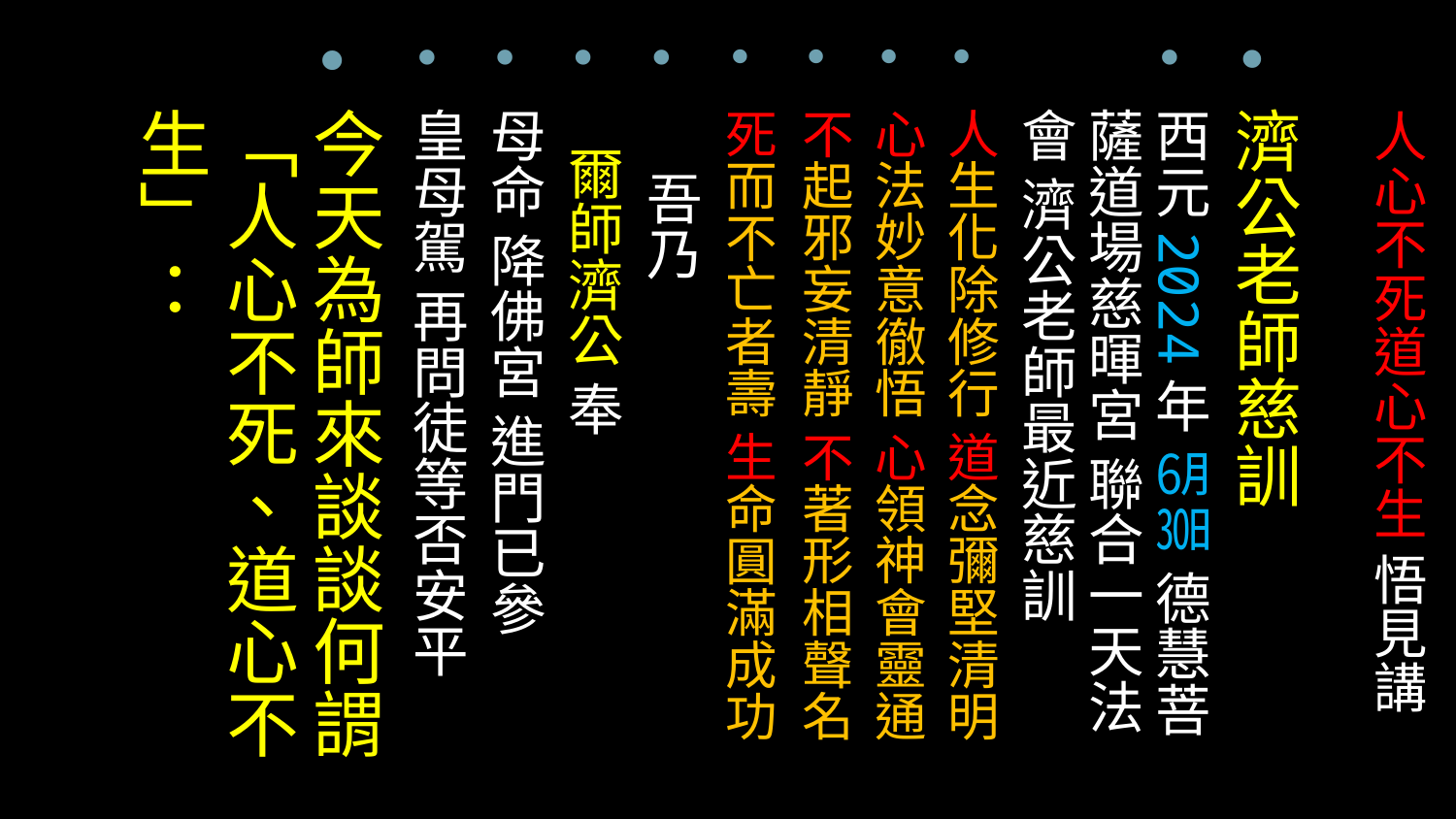

濟公老師慈訓
西元2024年 ㋅㏽ 德慧菩薩道場慈暉宮 聯合一天法會 濟公老師最近慈訓
人生化除修行 道念彌堅清明
心法妙意徹悟 心領神會靈通
不起邪妄清靜 不著形相聲名
死而不亡者壽 生命圓滿成功
    吾乃
  爾師濟公 奉
母命 降佛宮 進門已參
皇母駕 再問徒等否安平
今天為師來談談何謂「人心不死、道心不生」：

# 人心不死道心不生 悟見講